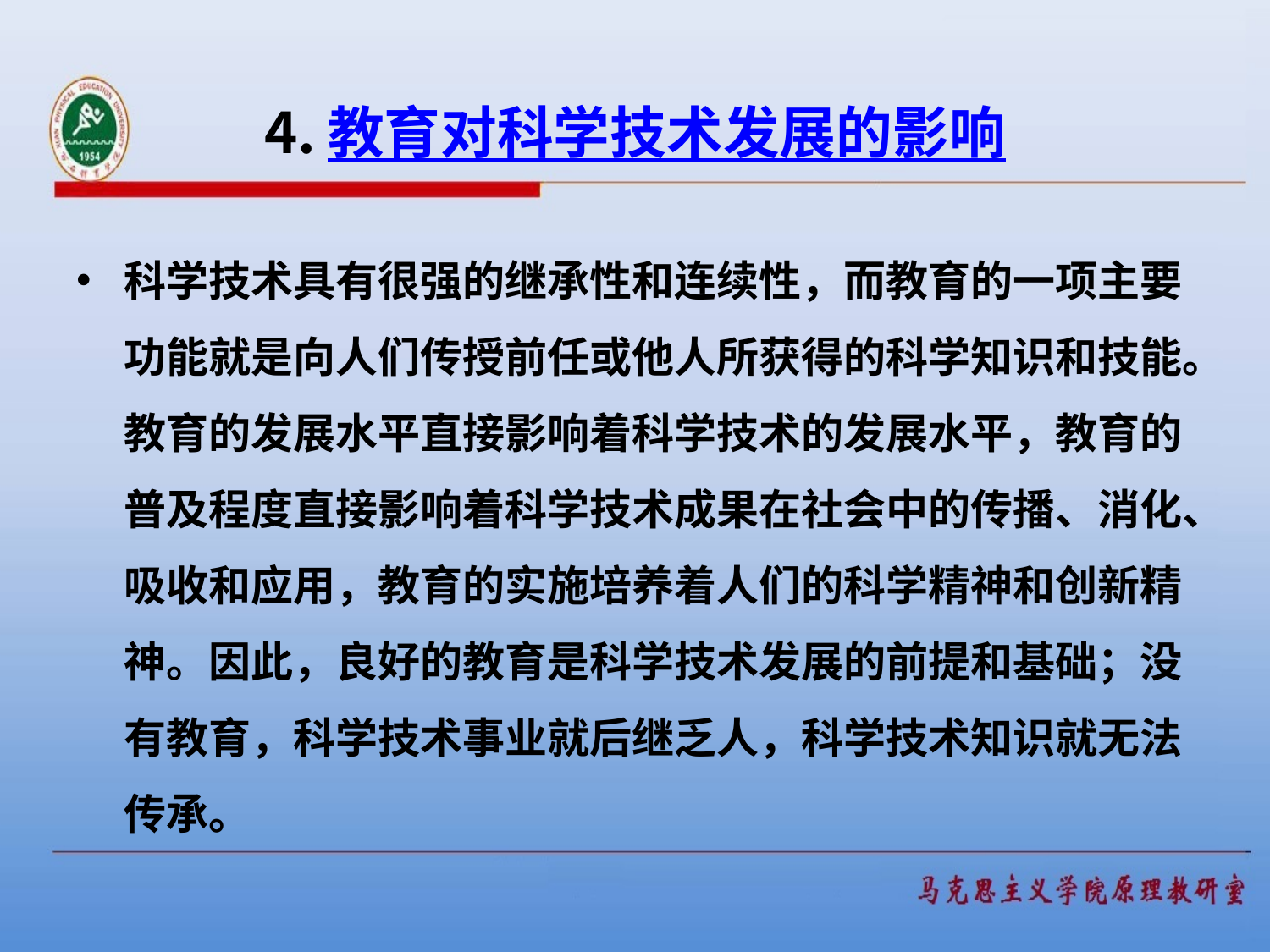

# 教育对科学技术发展的影响
科学技术具有很强的继承性和连续性，而教育的一项主要功能就是向人们传授前任或他人所获得的科学知识和技能。教育的发展水平直接影响着科学技术的发展水平，教育的普及程度直接影响着科学技术成果在社会中的传播、消化、吸收和应用，教育的实施培养着人们的科学精神和创新精神。因此，良好的教育是科学技术发展的前提和基础；没有教育，科学技术事业就后继乏人，科学技术知识就无法传承。